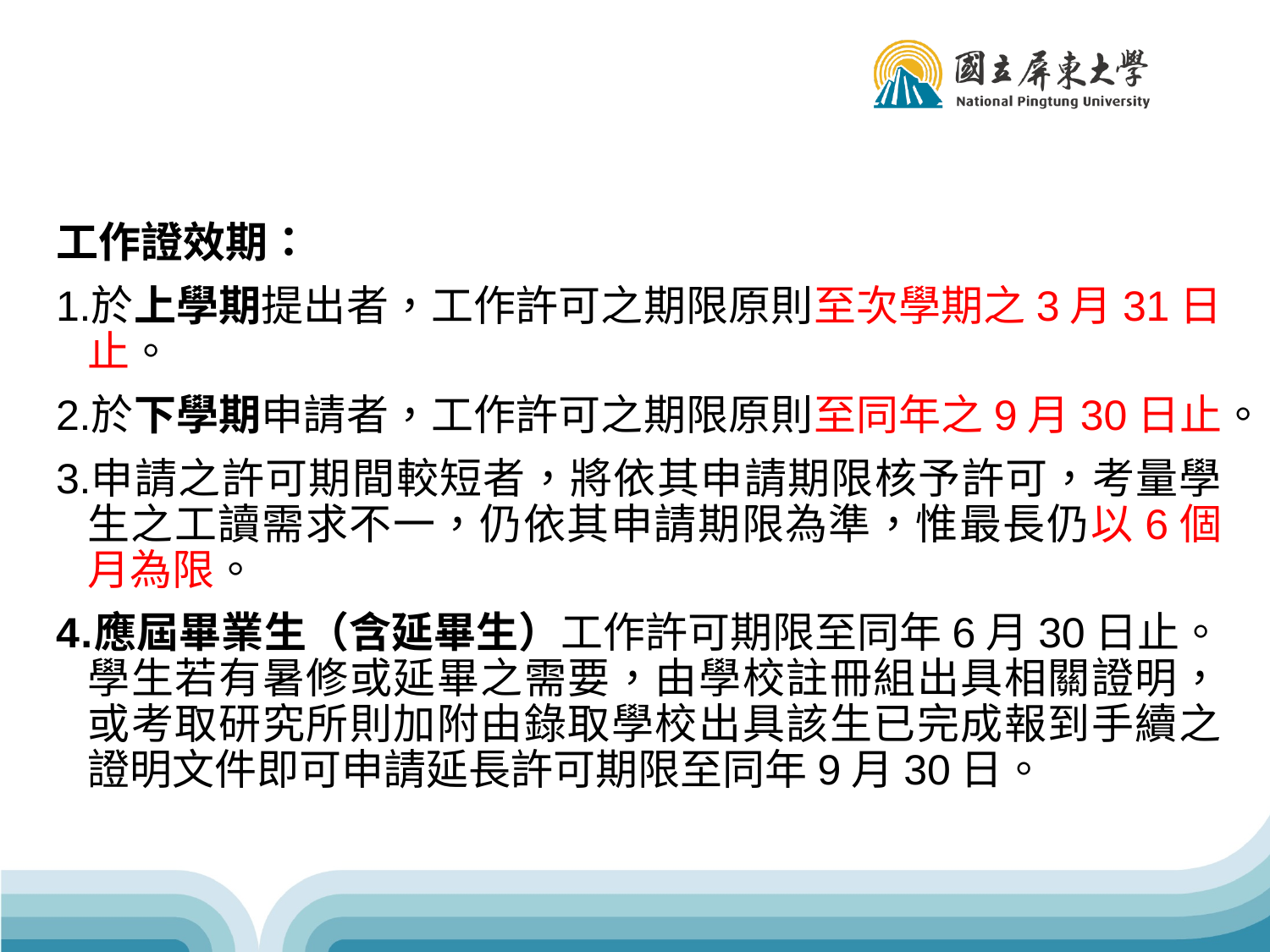

工作證效期：
於上學期提出者，工作許可之期限原則至次學期之3月31日止。
於下學期申請者，工作許可之期限原則至同年之9月30日止。
申請之許可期間較短者，將依其申請期限核予許可，考量學生之工讀需求不一，仍依其申請期限為準，惟最長仍以6個月為限。
應屆畢業生（含延畢生）工作許可期限至同年6月30日止。學生若有暑修或延畢之需要，由學校註冊組出具相關證明，或考取研究所則加附由錄取學校出具該生已完成報到手續之證明文件即可申請延長許可期限至同年9月30日。